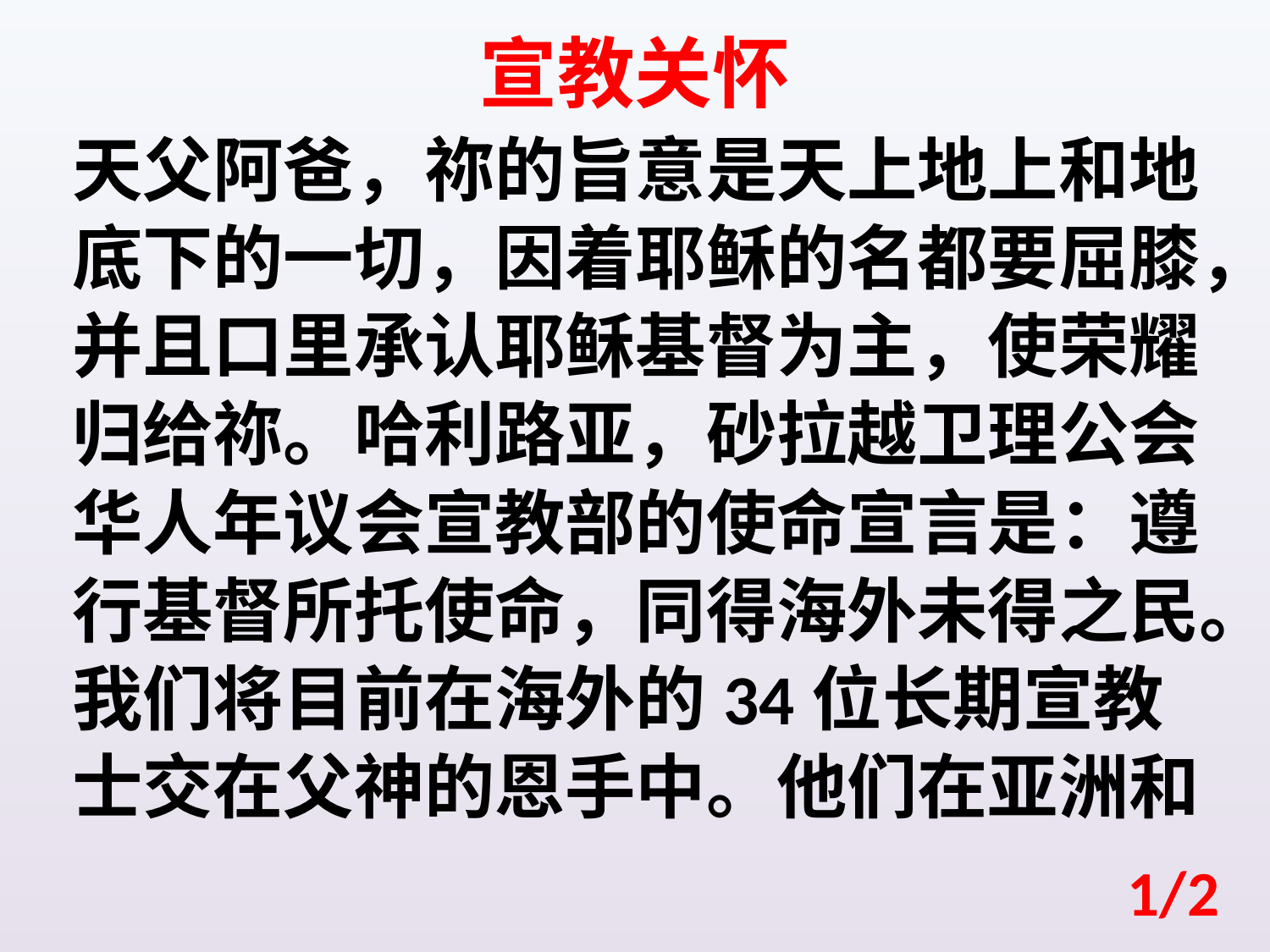

宣教关怀
天父阿爸，祢的旨意是天上地上和地底下的一切，因着耶稣的名都要屈膝，并且口里承认耶稣基督为主，使荣耀归给祢。哈利路亚，砂拉越卫理公会华人年议会宣教部的使命宣言是：遵行基督所托使命，同得海外未得之民。我们将目前在海外的34位长期宣教士交在父神的恩手中。他们在亚洲和
1/2